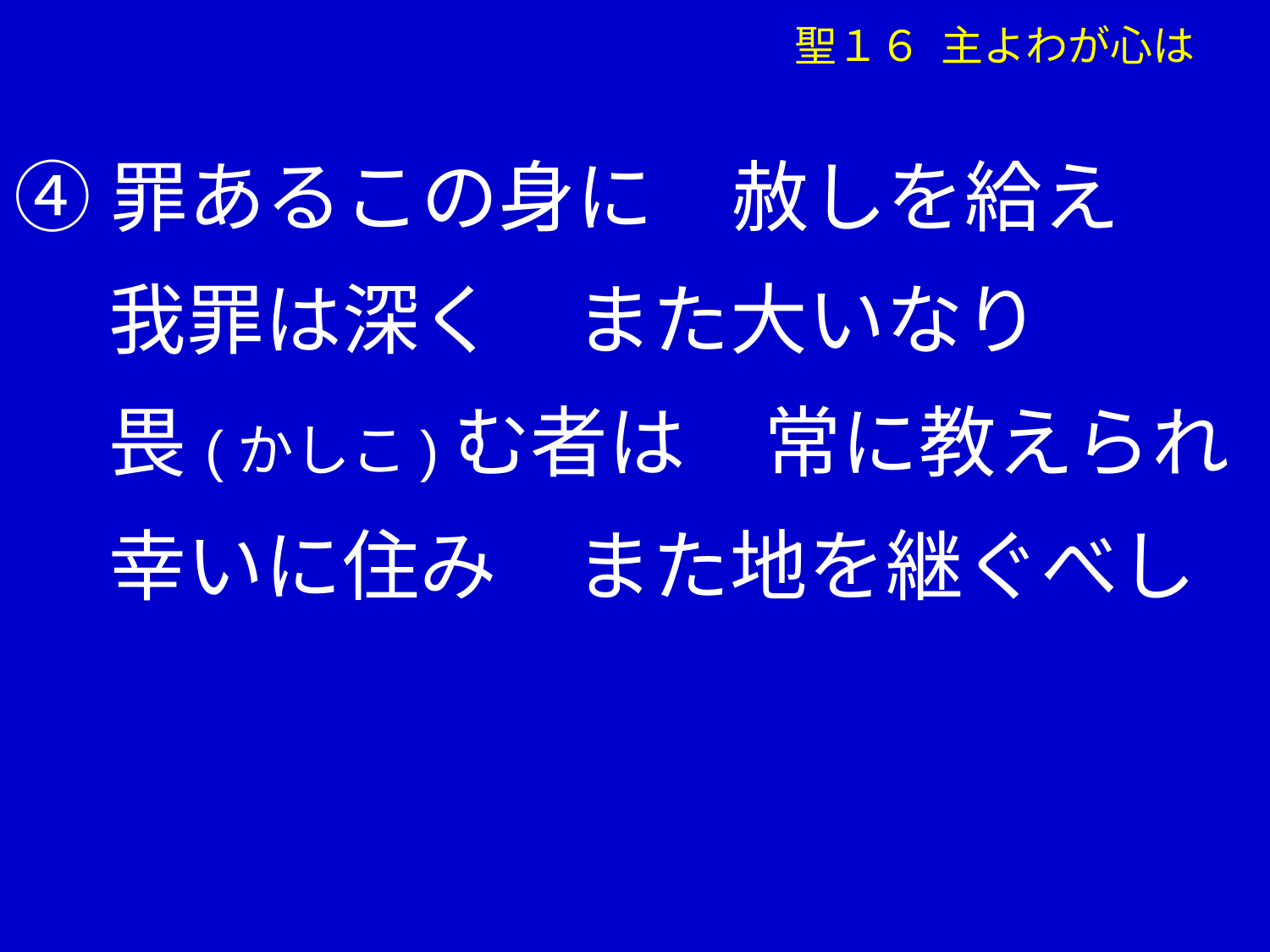

聖１６  主よわが心は
④罪あるこの身に　赦しを給え
　 我罪は深く　また大いなり
　 畏(かしこ)む者は　常に教えられ
　 幸いに住み　また地を継ぐべし